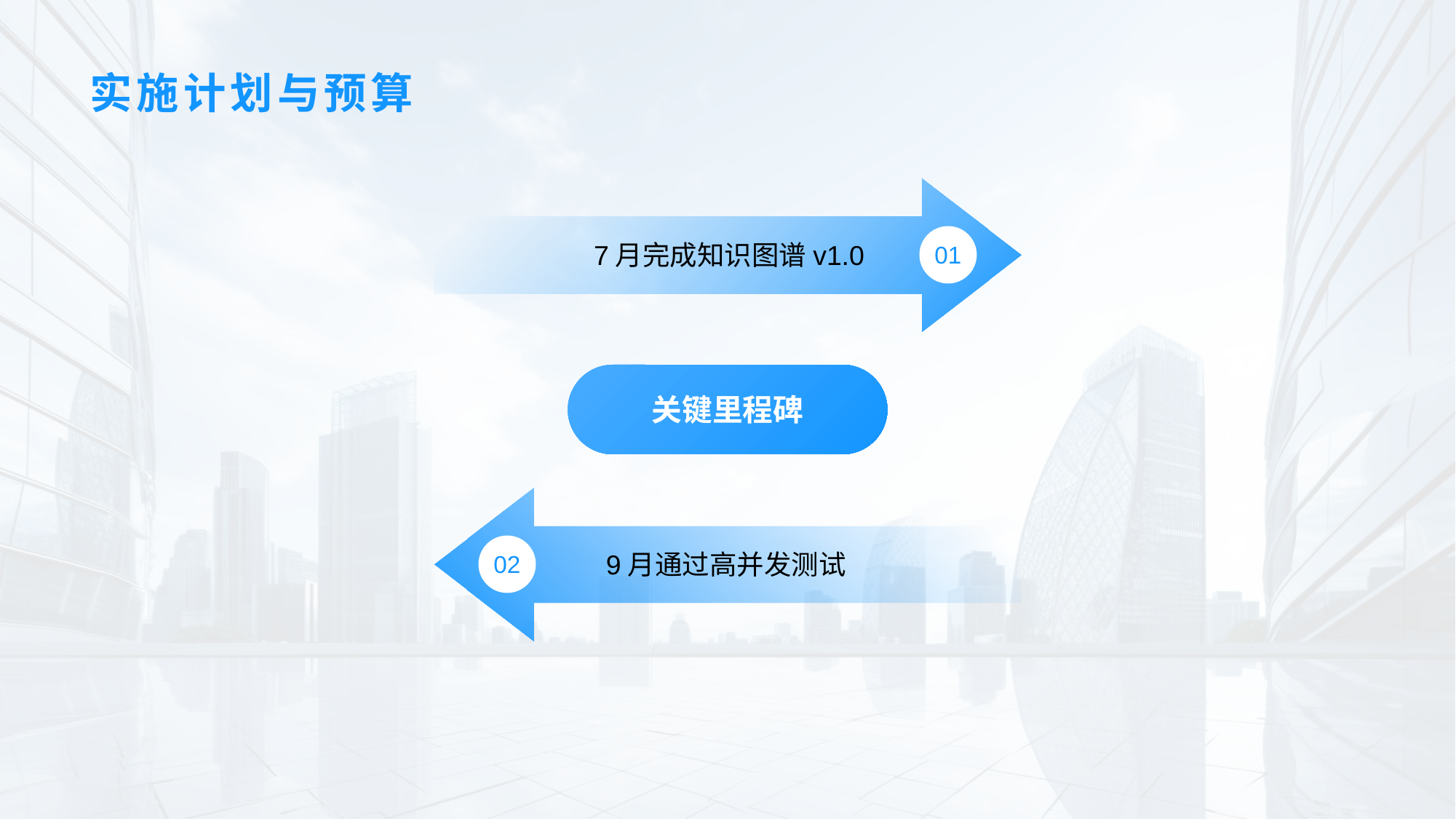

# 实施计划与预算

7月完成知识图谱v1.0
01

关键里程碑

9月通过高并发测试
02